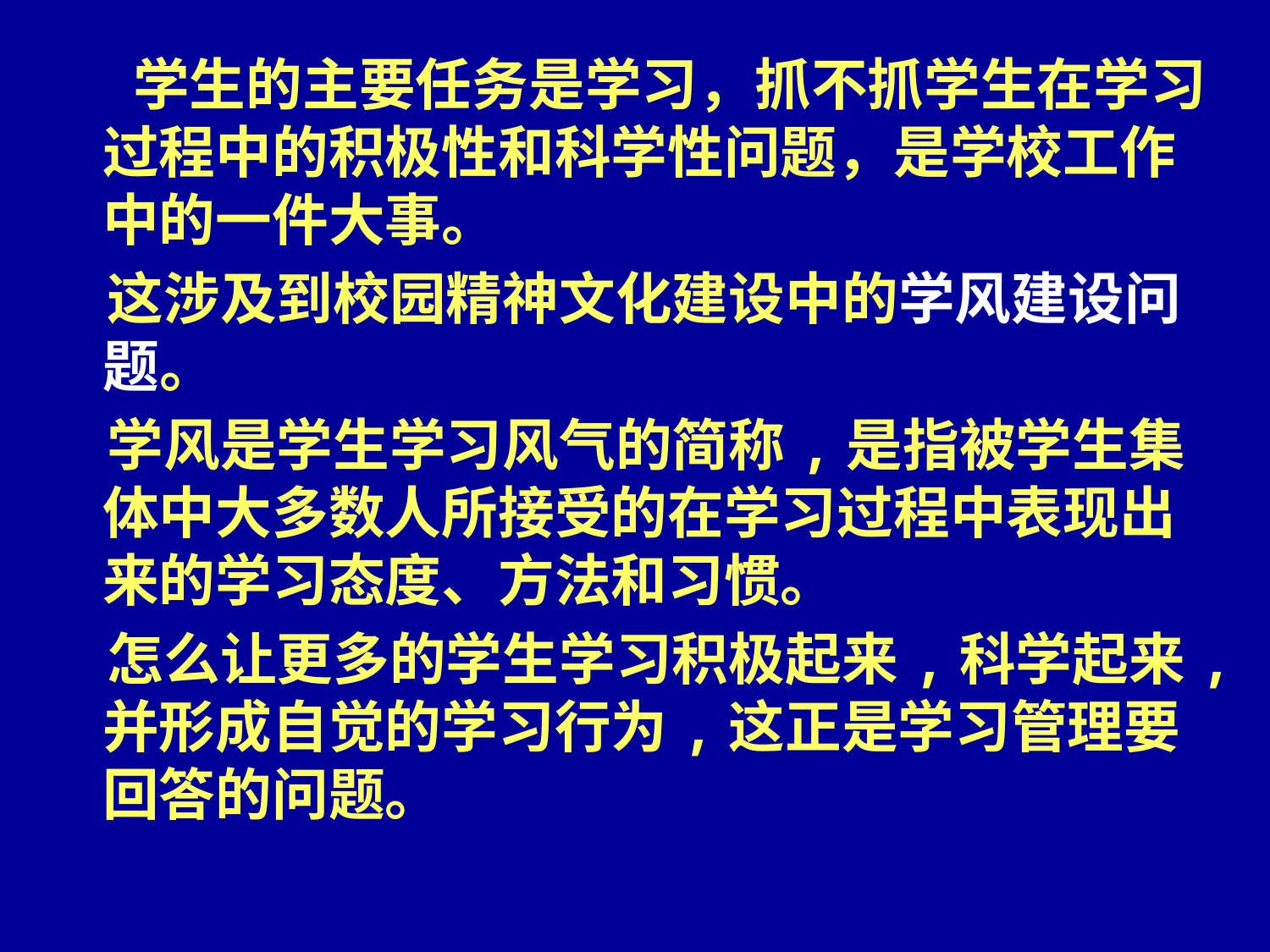

学生的主要任务是学习，抓不抓学生在学习过程中的积极性和科学性问题，是学校工作中的一件大事。
   这涉及到校园精神文化建设中的学风建设问题。
   学风是学生学习风气的简称,是指被学生集体中大多数人所接受的在学习过程中表现出来的学习态度、方法和习惯。
   怎么让更多的学生学习积极起来,科学起来,并形成自觉的学习行为,这正是学习管理要回答的问题。